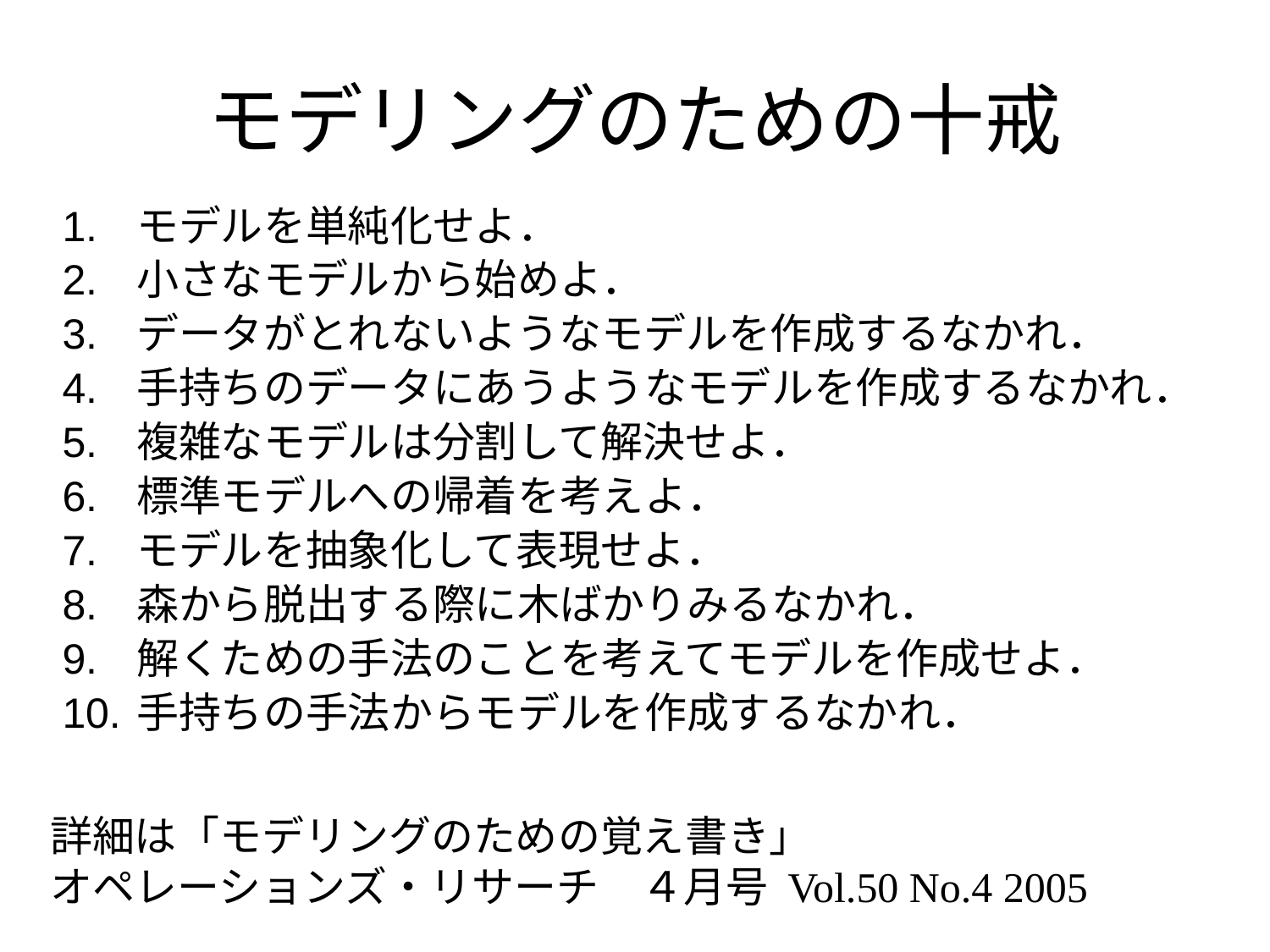

# モデリングのための十戒
モデルを単純化せよ．
小さなモデルから始めよ．
データがとれないようなモデルを作成するなかれ．
手持ちのデータにあうようなモデルを作成するなかれ．
複雑なモデルは分割して解決せよ．
標準モデルへの帰着を考えよ．
モデルを抽象化して表現せよ．
森から脱出する際に木ばかりみるなかれ．
解くための手法のことを考えてモデルを作成せよ．
手持ちの手法からモデルを作成するなかれ．

詳細は「モデリングのための覚え書き」
オペレーションズ・リサーチ　４月号 Vol.50 No.4 2005